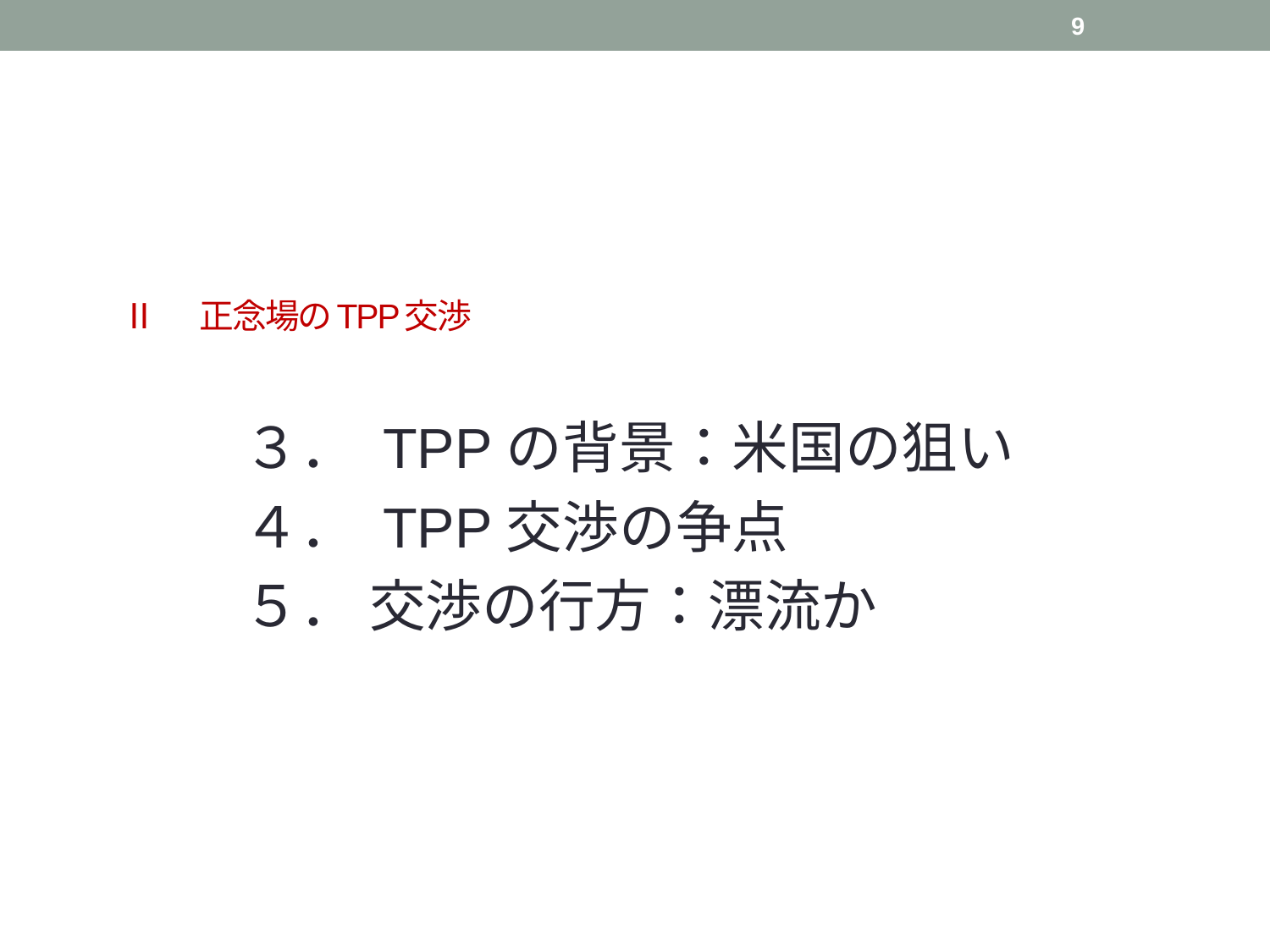

9
# Ⅱ　 正念場のTPP交渉
            ３． TPPの背景：米国の狙い
            ４． TPP交渉の争点
            ５． 交渉の行方：漂流か